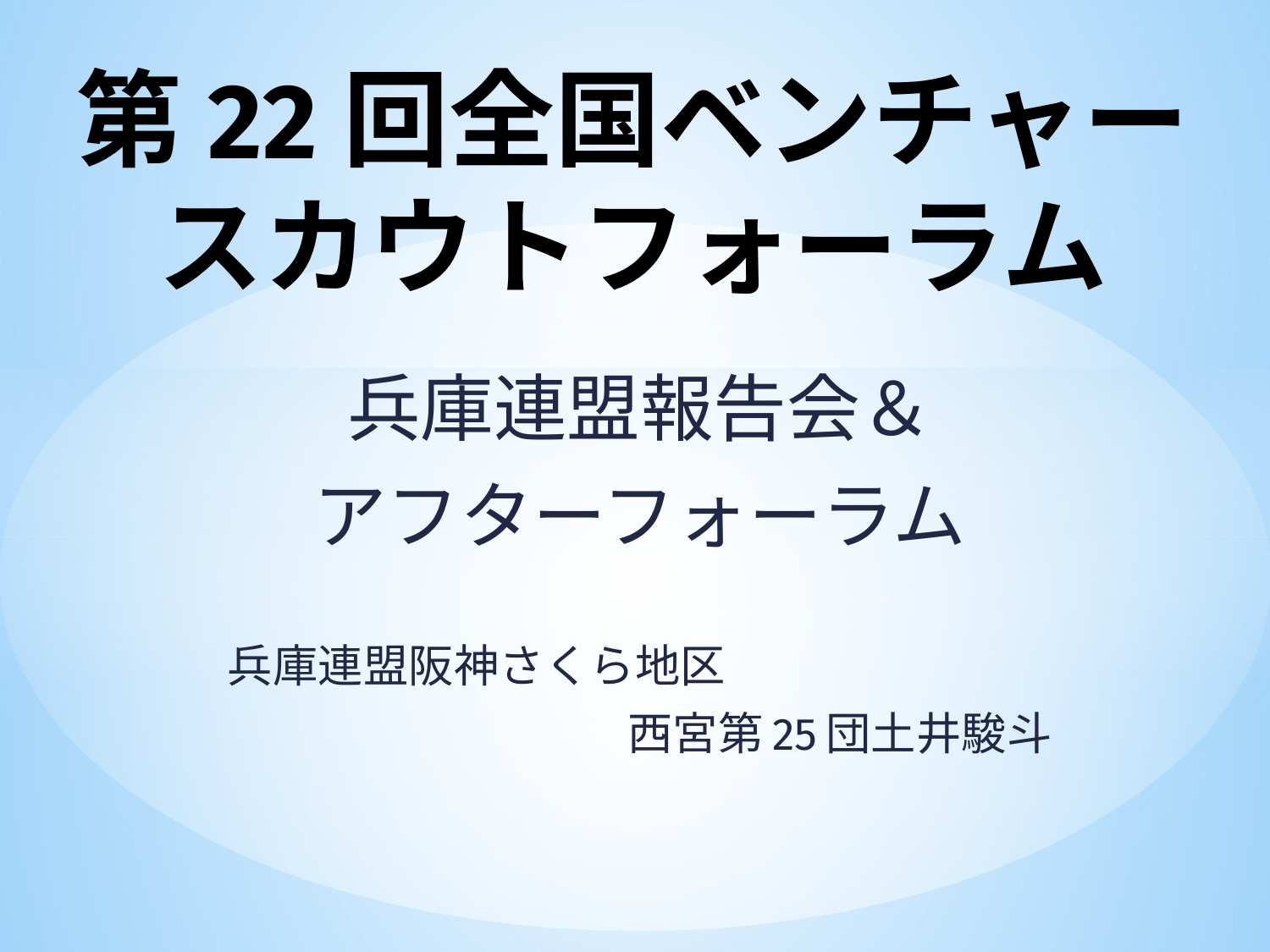

# 第22回全国ベンチャー スカウトフォーラム
兵庫連盟報告会＆
アフターフォーラム

兵庫連盟阪神さくら地区
西宮第25団土井駿斗